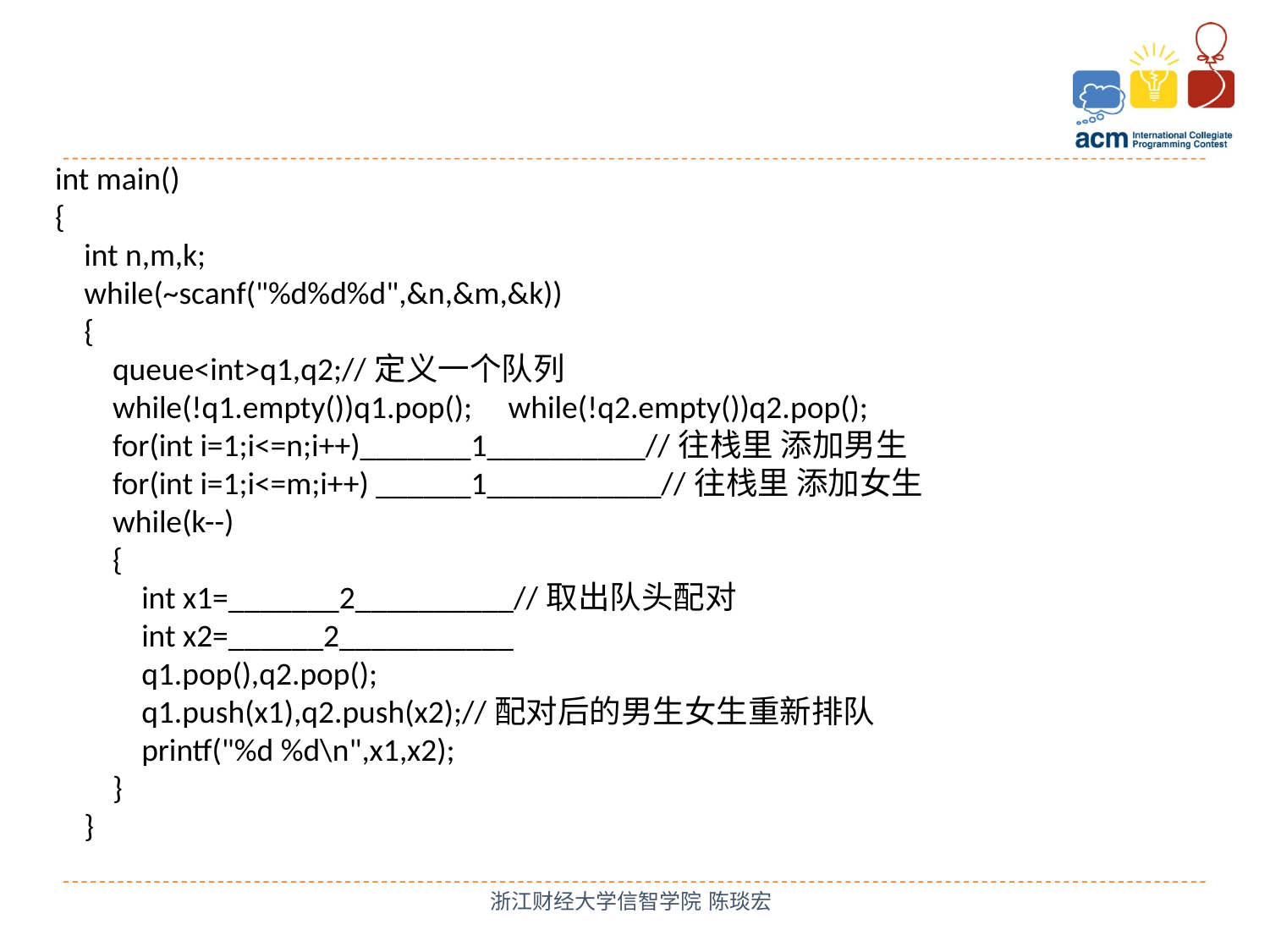

int main()
{
    int n,m,k;
    while(~scanf("%d%d%d",&n,&m,&k))
    {
        queue<int>q1,q2;//定义一个队列
        while(!q1.empty())q1.pop();     while(!q2.empty())q2.pop();
        for(int i=1;i<=n;i++)_______1__________//往栈里 添加男生
        for(int i=1;i<=m;i++) ______1___________//往栈里 添加女生
        while(k--)
        {
            int x1=_______2__________//取出队头配对
            int x2=______2___________
            q1.pop(),q2.pop();
            q1.push(x1),q2.push(x2);//配对后的男生女生重新排队
            printf("%d %d\n",x1,x2);
        }
    }

浙江财经大学信智学院 陈琰宏
26